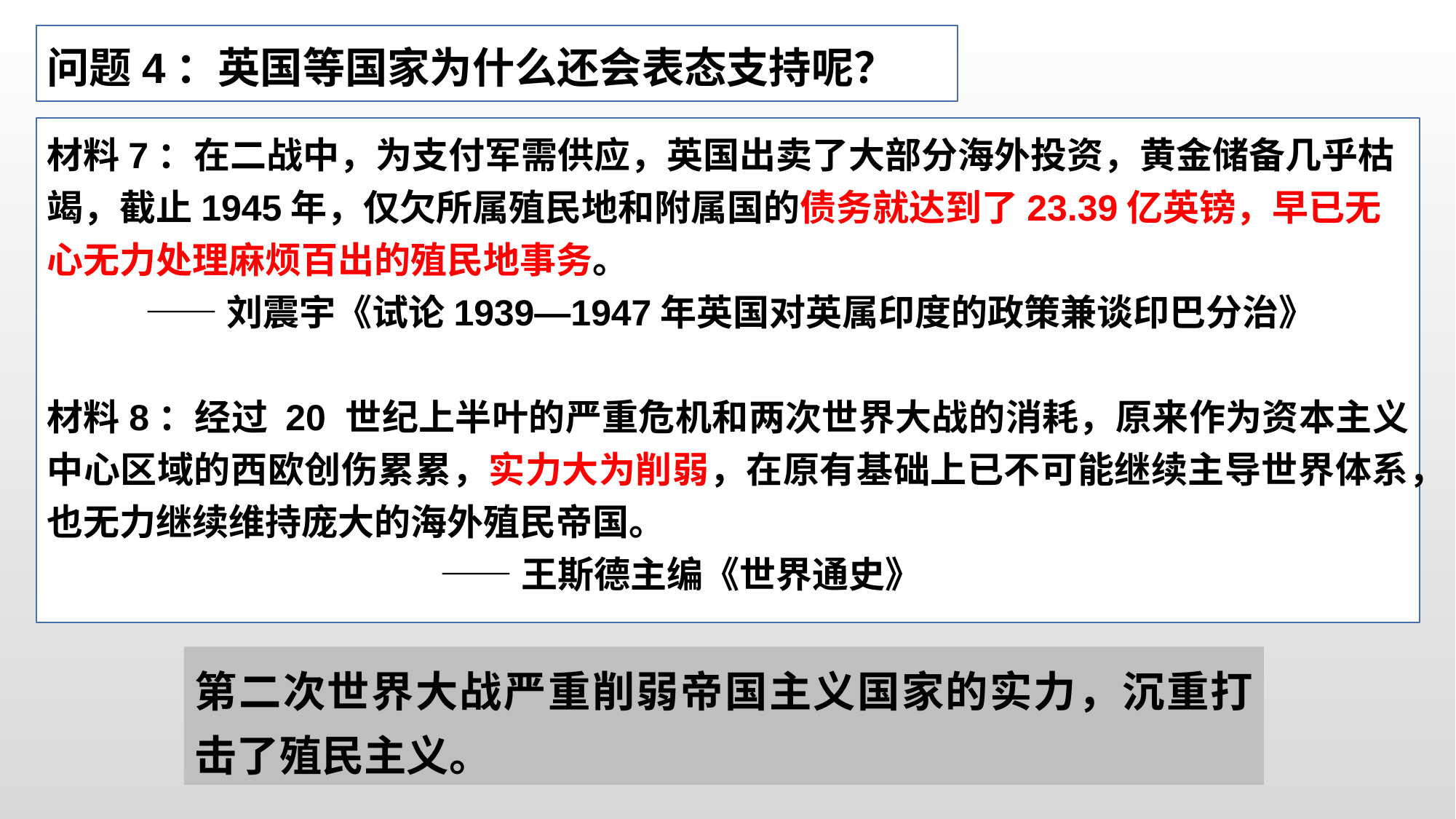

问题4：英国等国家为什么还会表态支持呢？
材料7：在二战中，为支付军需供应，英国出卖了大部分海外投资，黄金储备几乎枯竭，截止1945年，仅欠所属殖民地和附属国的债务就达到了23.39亿英镑，早已无心无力处理麻烦百出的殖民地事务。
            ——刘震宇《试论1939—1947年英国对英属印度的政策兼谈印巴分治》

材料8：经过 20 世纪上半叶的严重危机和两次世界大战的消耗，原来作为资本主义中心区域的西欧创伤累累，实力大为削弱，在原有基础上已不可能继续主导世界体系，也无力继续维持庞大的海外殖民帝国。
                                                ——王斯德主编《世界通史》

第二次世界大战严重削弱帝国主义国家的实力，沉重打击了殖民主义。